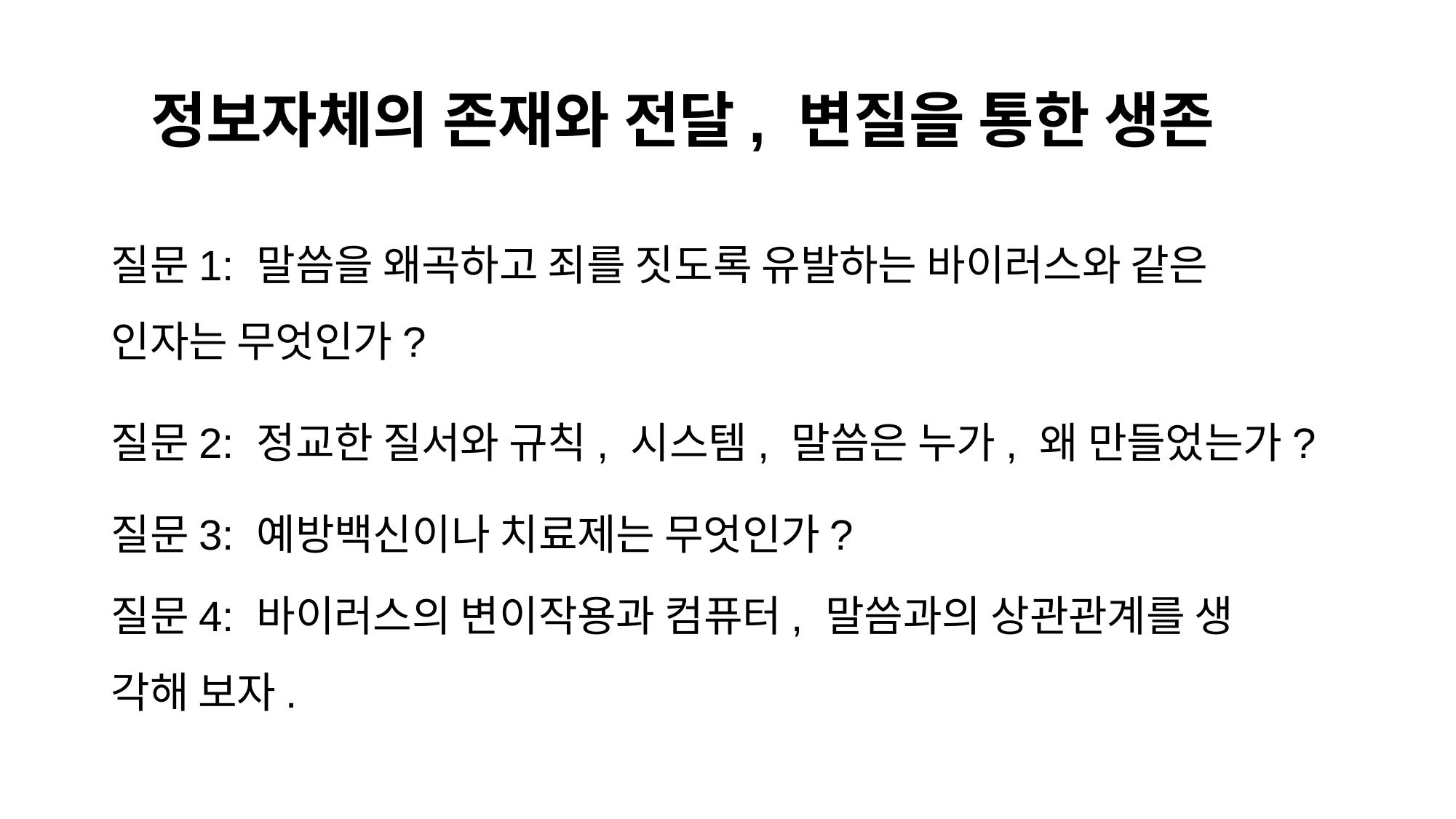

# 정보자체의 존재와 전달, 변질을 통한 생존
질문1: 말씀을 왜곡하고 죄를 짓도록 유발하는 바이러스와 같은 인자는 무엇인가?
질문2: 정교한 질서와 규칙, 시스템, 말씀은 누가, 왜 만들었는가? 질문3: 예방백신이나 치료제는 무엇인가?
질문4: 바이러스의 변이작용과 컴퓨터, 말씀과의 상관관계를 생 각해 보자.